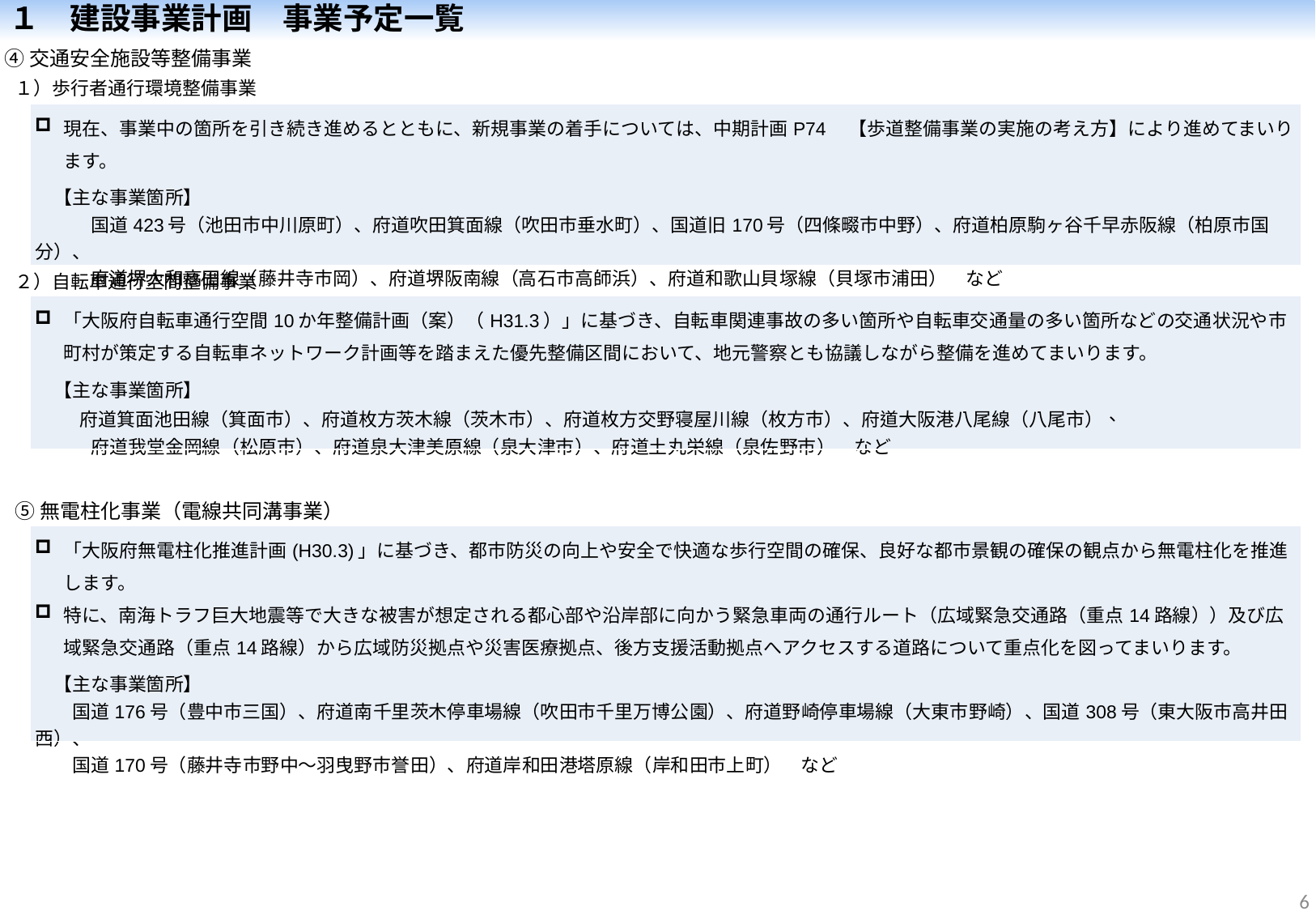

１　建設事業計画　事業予定一覧
④交通安全施設等整備事業
１）歩行者通行環境整備事業
| 現在、事業中の箇所を引き続き進めるとともに、新規事業の着手については、中期計画P74　【歩道整備事業の実施の考え方】により進めてまいります。 　【主な事業箇所】 　　　国道423号（池田市中川原町）、府道吹田箕面線（吹田市垂水町）、国道旧170号（四條畷市中野）、府道柏原駒ヶ谷千早赤阪線（柏原市国分）、 　　　府道堺大和高田線（藤井寺市岡）、府道堺阪南線（高石市高師浜）、府道和歌山貝塚線（貝塚市浦田）　など |
| --- |
２）自転車通行空間整備事業
| 「大阪府自転車通行空間10か年整備計画（案）（H31.3）」に基づき、自転車関連事故の多い箇所や自転車交通量の多い箇所などの交通状況や市町村が策定する自転車ネットワーク計画等を踏まえた優先整備区間において、地元警察とも協議しながら整備を進めてまいります。 　【主な事業箇所】 　　 府道箕面池田線（箕面市）、府道枚方茨木線（茨木市）、府道枚方交野寝屋川線（枚方市）、府道大阪港八尾線（八尾市）、 　　　府道我堂金岡線（松原市）、府道泉大津美原線（泉大津市）、府道土丸栄線（泉佐野市）　など |
| --- |
⑤無電柱化事業（電線共同溝事業）
| 「大阪府無電柱化推進計画(H30.3)」に基づき、都市防災の向上や安全で快適な歩行空間の確保、良好な都市景観の確保の観点から無電柱化を推進します。 特に、南海トラフ巨大地震等で大きな被害が想定される都心部や沿岸部に向かう緊急車両の通行ルート（広域緊急交通路（重点14路線））及び広域緊急交通路（重点14路線）から広域防災拠点や災害医療拠点、後方支援活動拠点へアクセスする道路について重点化を図ってまいります。 　【主な事業箇所】 　　国道176号（豊中市三国）、府道南千里茨木停車場線（吹田市千里万博公園）、府道野崎停車場線（大東市野崎）、国道308号（東大阪市高井田西）、 　　国道170号（藤井寺市野中～羽曳野市誉田）、府道岸和田港塔原線（岸和田市上町）　など |
| --- |
6